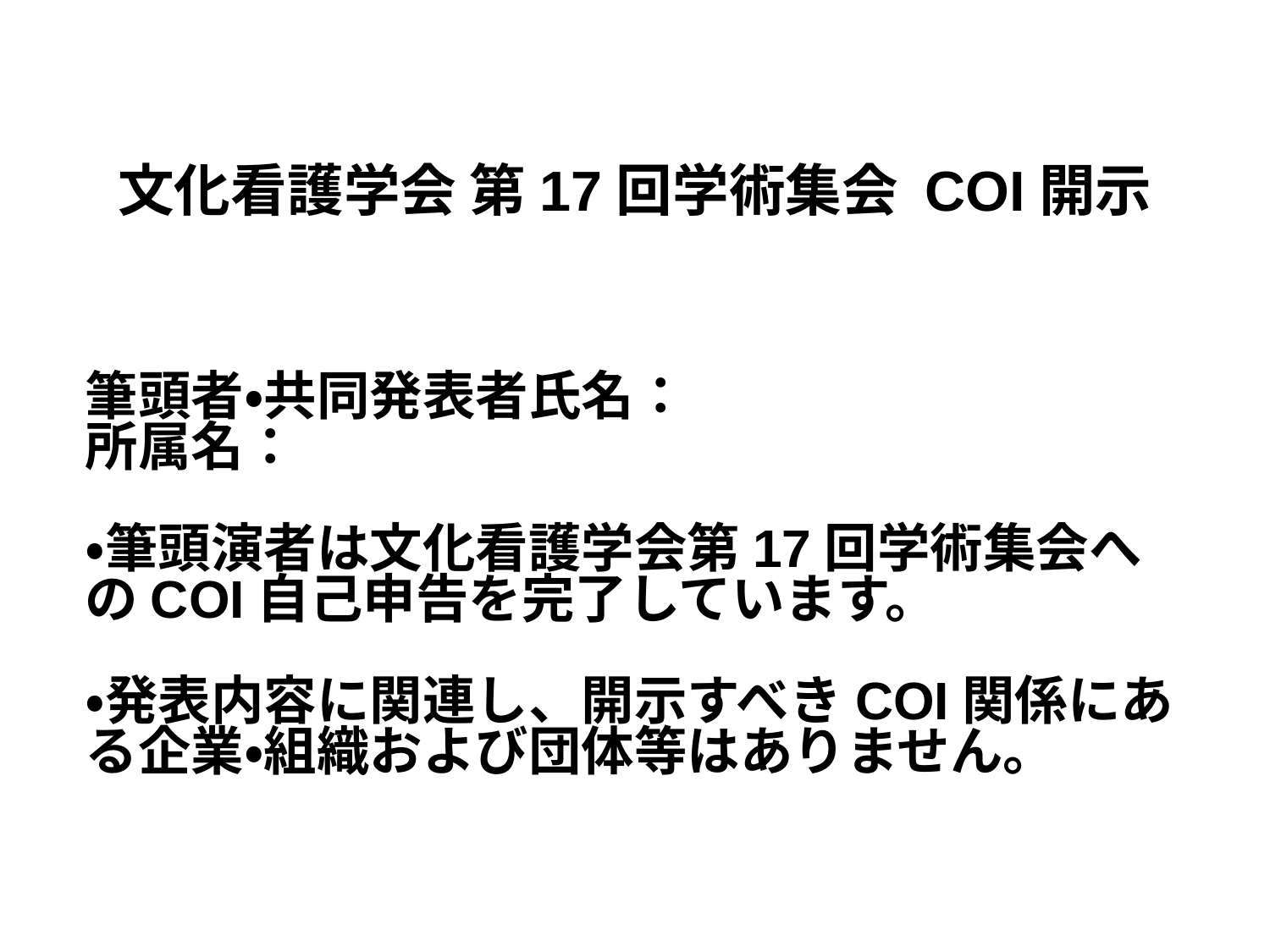

文化看護学会 第17回学術集会 COI開示

筆頭者・共同発表者氏名：
所属名：

・筆頭演者は文化看護学会第17回学術集会へのCOI自己申告を完了しています。

・発表内容に関連し、開示すべきCOI関係にある企業・組織および団体等はありません。